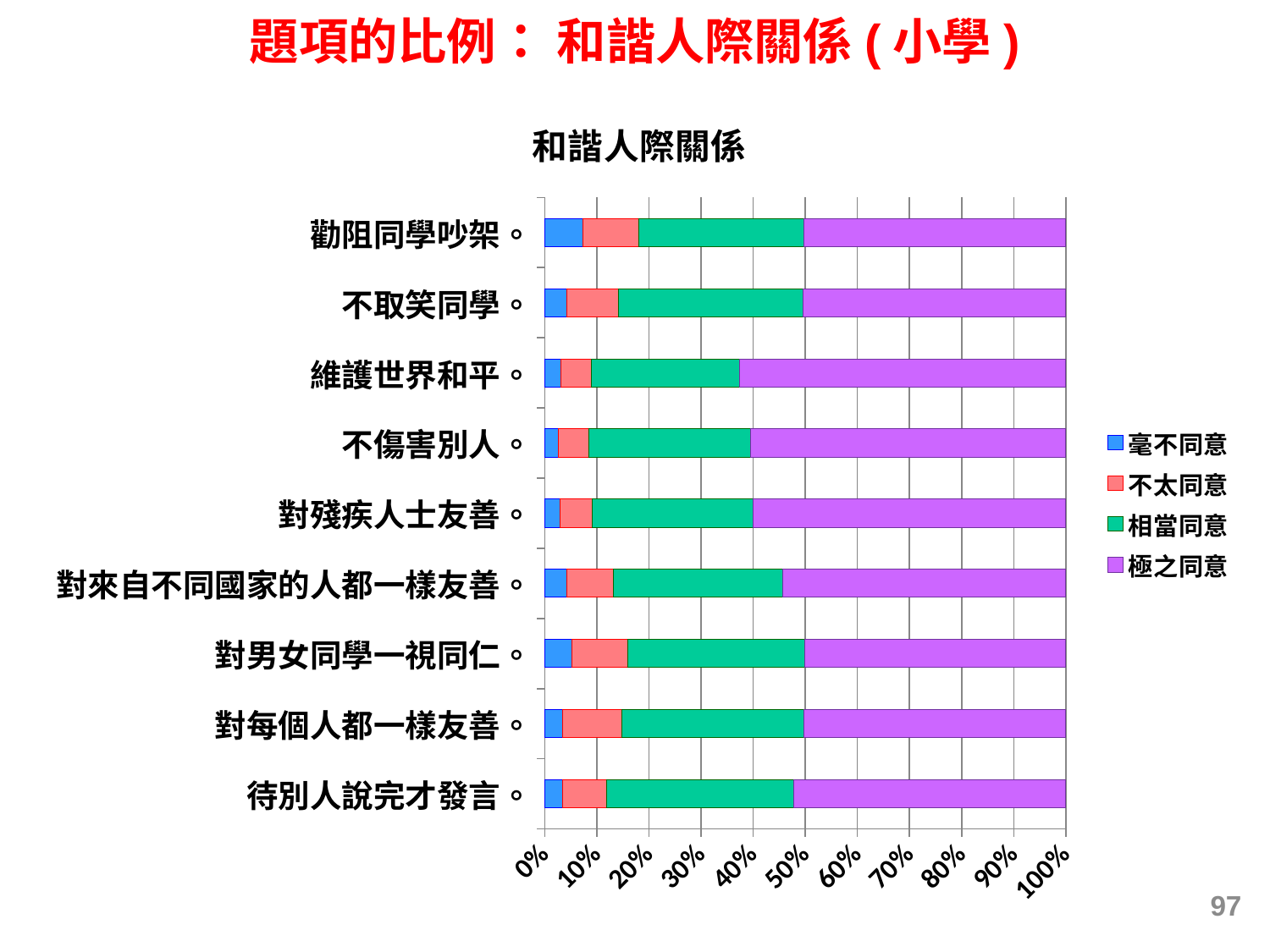

題項的比例： 和諧人際關係(小學)

### Chart: 和諧人際關係

| Category | 毫不同意 | 不太同意 | 相當同意 | 極之同意 |
|---|---|---|---|---|
| 待別人說完才發言。 | 0.03497501784439693 | 0.0842255531763029 | 0.3594371367390639 | 0.5213622922402366 |
| 對每個人都一樣友善。 | 0.03509131951569883 | 0.11255899856351315 | 0.3504001641699169 | 0.5019495177508737 |
| 對男女同學一視同仁。 | 0.05174353205849271 | 0.1077819817977299 | 0.3402188362818284 | 0.5002556498619474 |
| 對來自不同國家的人都一樣友善。 | 0.042688558234992305 | 0.08855823499230377 | 0.3249871729091853 | 0.5437660338635197 |
| 對殘疾人士友善。 | 0.030306122448979646 | 0.06112244897959183 | 0.30846938775510274 | 0.6001020408163266 |
| 不傷害別人。 | 0.02690214601088412 | 0.05863024951227026 | 0.30896395933874216 | 0.6055036451381046 |
| 維護世界和平。 | 0.03177684683764178 | 0.05834269949933598 | 0.2843567998365185 | 0.6255236538265057 |
| 不取笑同學。 | 0.043138866064091966 | 0.09798685291700907 | 0.3550739523418243 | 0.5038003286770748 |
| 勸阻同學吵架。 | 0.07325783083358843 | 0.10682583409856139 | 0.31813080297928853 | 0.5017855320885639 |
97